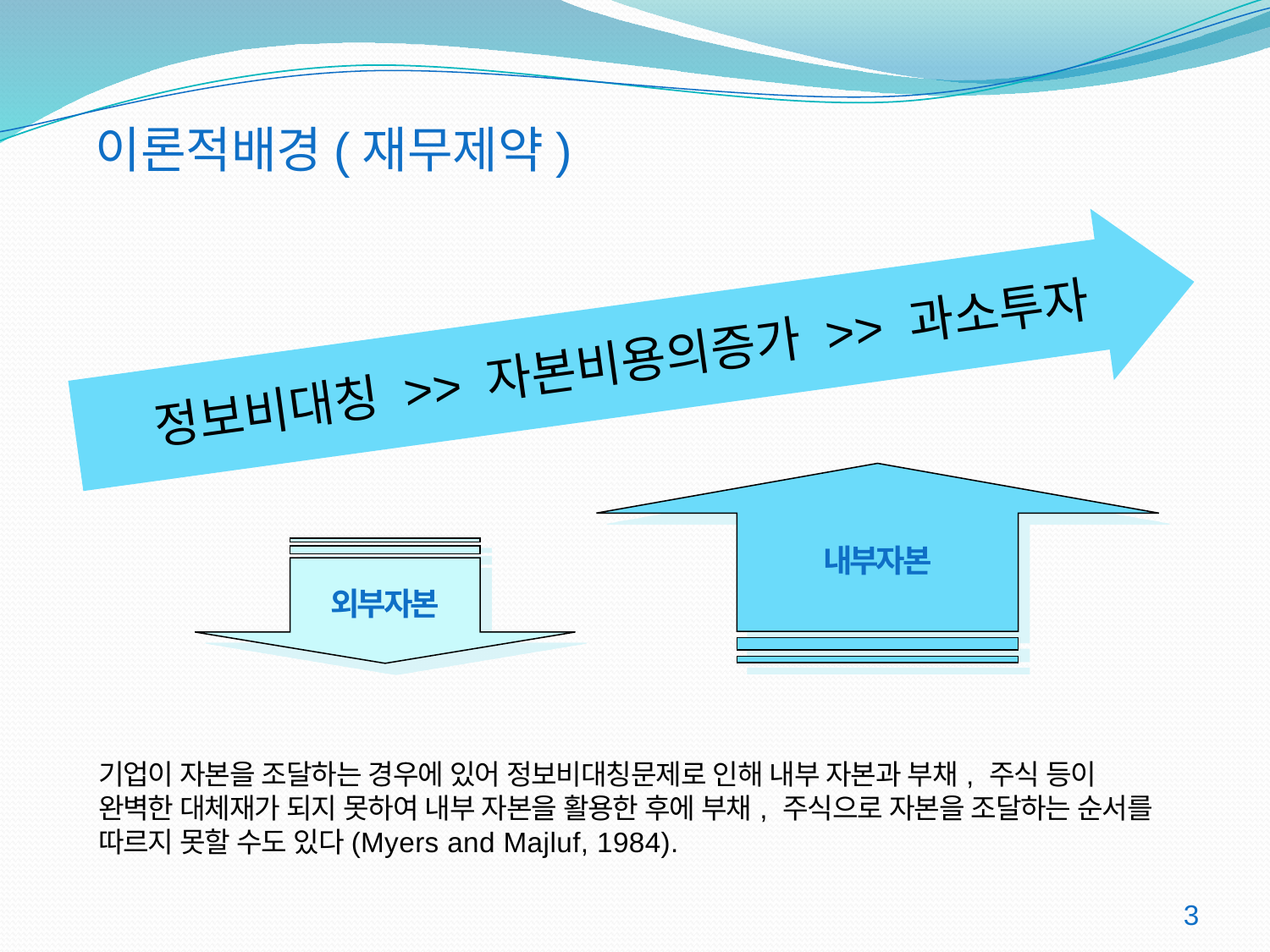

# 이론적배경(재무제약)
    정보비대칭 >> 자본비용의증가 >> 과소투자
내부자본
외부자본
기업이 자본을 조달하는 경우에 있어 정보비대칭문제로 인해 내부 자본과 부채, 주식 등이 완벽한 대체재가 되지 못하여 내부 자본을 활용한 후에 부채, 주식으로 자본을 조달하는 순서를 따르지 못할 수도 있다(Myers and Majluf, 1984).
3
3